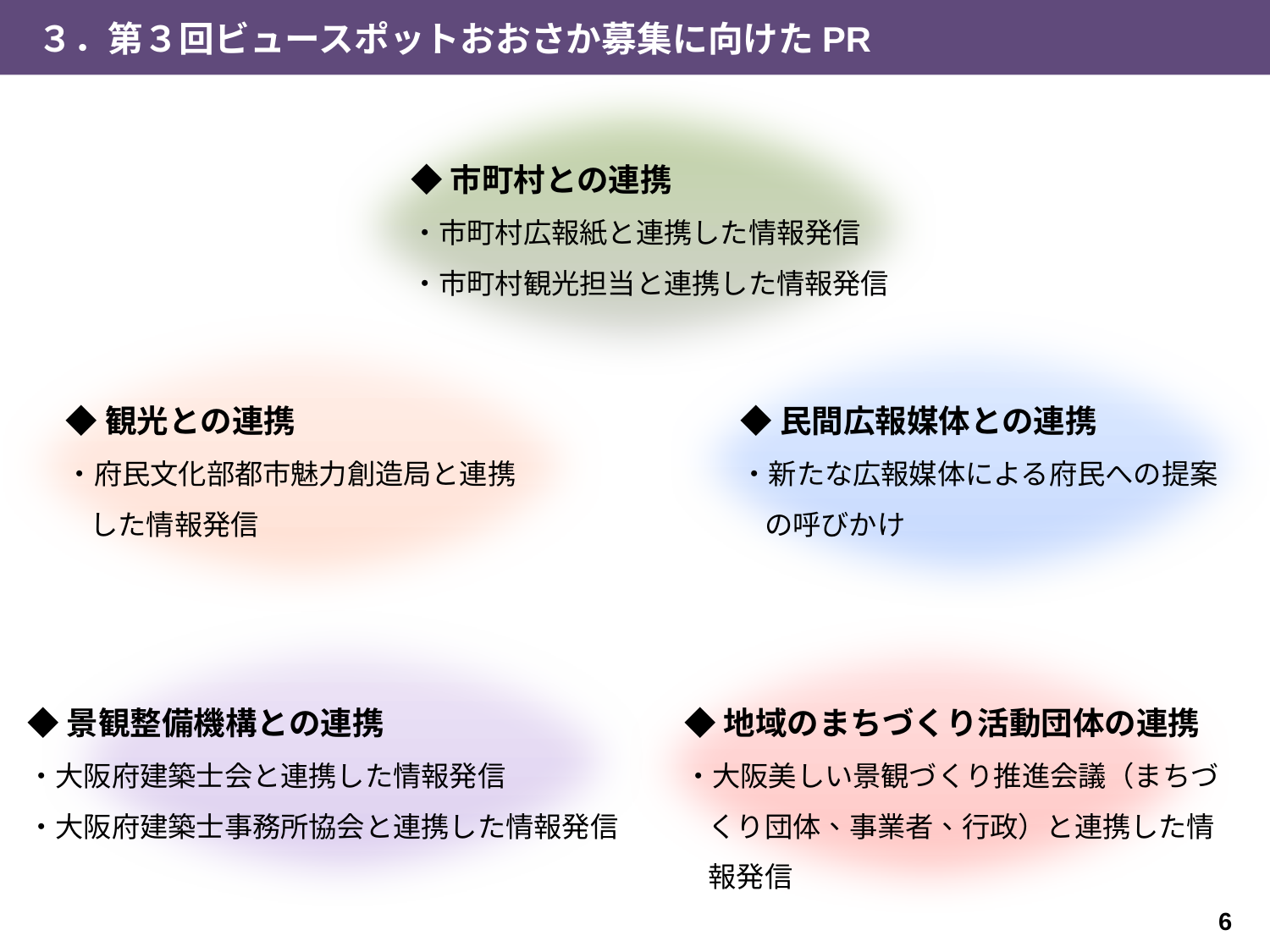

３．第３回ビュースポットおおさか募集に向けたPR

◆市町村との連携
・市町村広報紙と連携した情報発信
・市町村観光担当と連携した情報発信

◆観光との連携
・府民文化部都市魅力創造局と連携した情報発信
◆民間広報媒体との連携
・新たな広報媒体による府民への提案の呼びかけ

◆景観整備機構との連携
・大阪府建築士会と連携した情報発信
・大阪府建築士事務所協会と連携した情報発信
◆地域のまちづくり活動団体の連携
・大阪美しい景観づくり推進会議（まちづくり団体、事業者、行政）と連携した情報発信
6